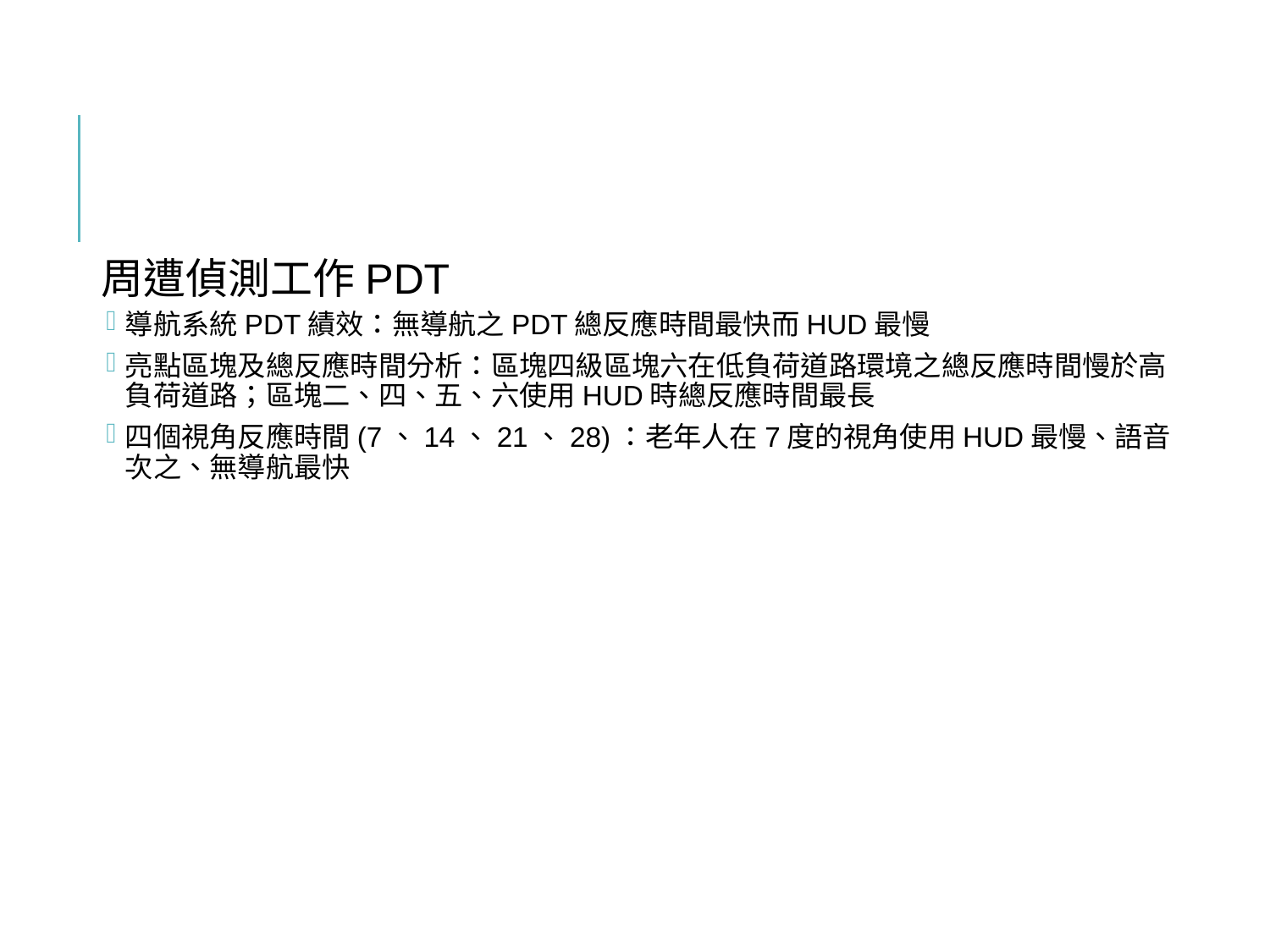

周遭偵測工作PDT
導航系統PDT績效：無導航之PDT總反應時間最快而HUD最慢
亮點區塊及總反應時間分析：區塊四級區塊六在低負荷道路環境之總反應時間慢於高負荷道路；區塊二、四、五、六使用HUD時總反應時間最長
四個視角反應時間(7、14、21、28)：老年人在7度的視角使用HUD最慢、語音次之、無導航最快